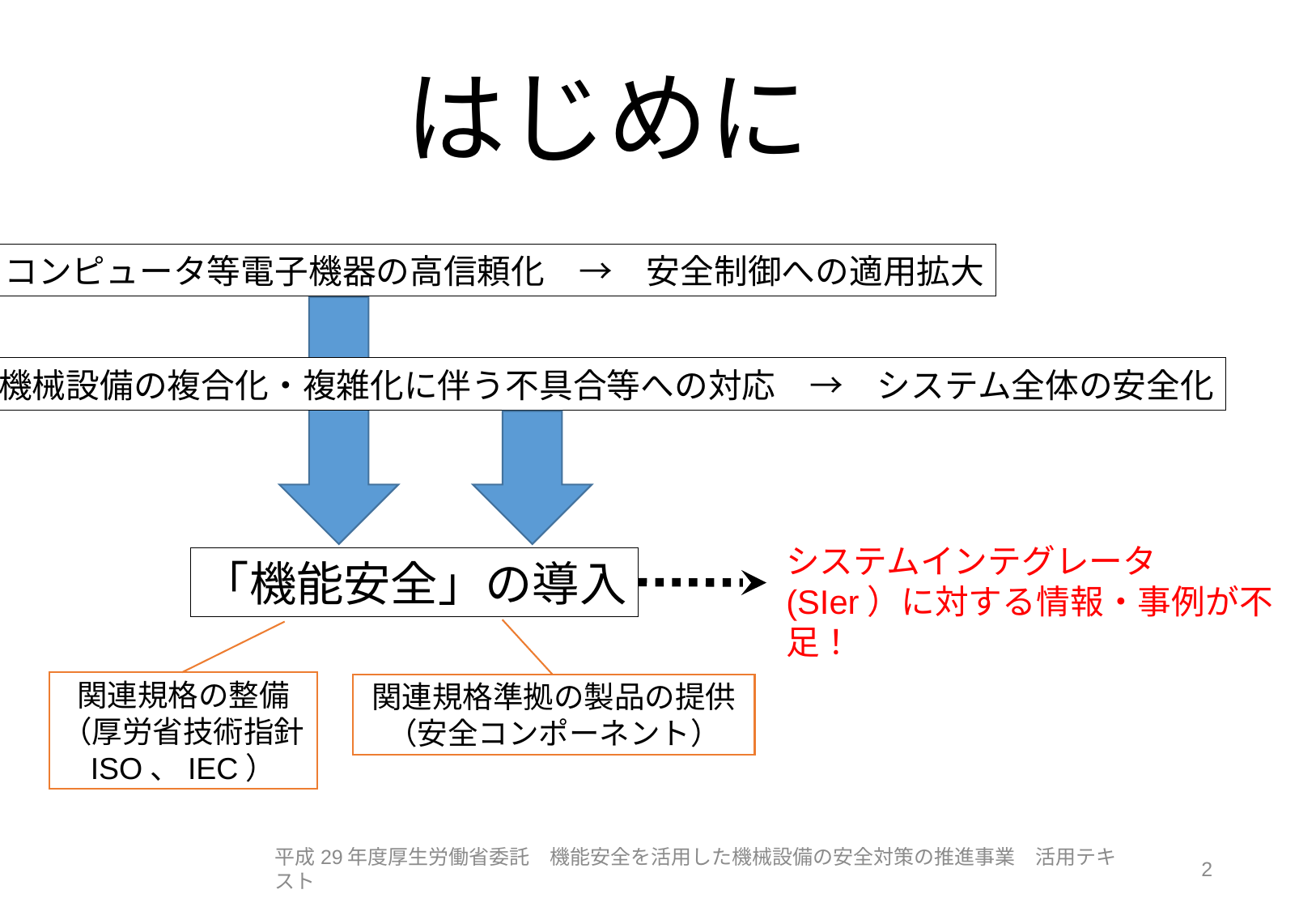

# はじめに
コンピュータ等電子機器の高信頼化　→　安全制御への適用拡大

機械設備の複合化・複雑化に伴う不具合等への対応　→　システム全体の安全化

システムインテグレータ(SIer）に対する情報・事例が不足！
「機能安全」の導入
関連規格の整備
（厚労省技術指針
ISO、IEC）
関連規格準拠の製品の提供
（安全コンポーネント）
平成29年度厚生労働省委託　機能安全を活用した機械設備の安全対策の推進事業　活用テキスト
2